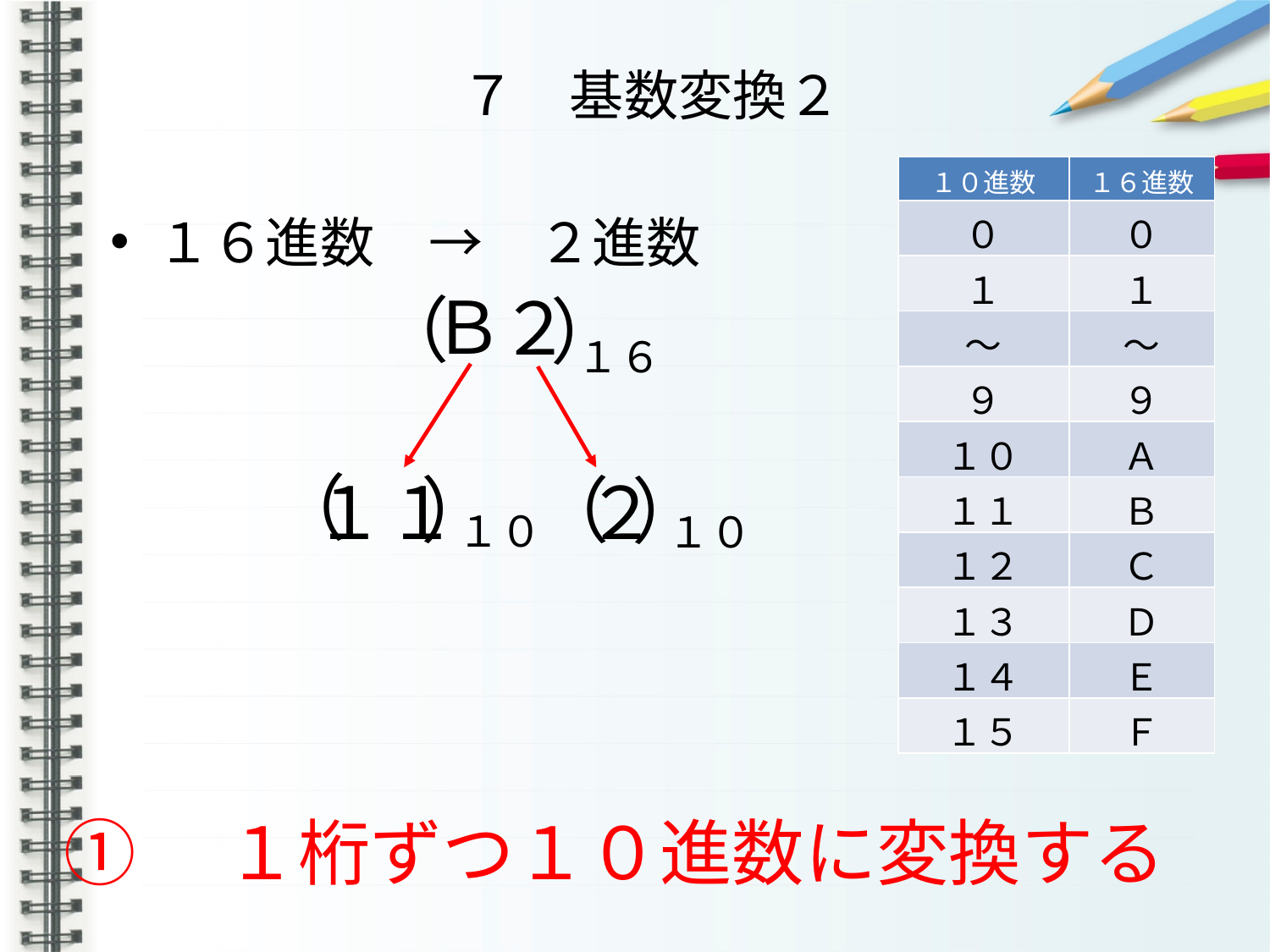

# ７　基数変換２
| １０進数 | １６進数 |
| --- | --- |
| ０ | ０ |
| １ | １ |
| ～ | ～ |
| ９ | ９ |
| １０ | Ａ |
| １１ | Ｂ |
| １２ | Ｃ |
| １３ | Ｄ |
| １４ | Ｅ |
| １５ | Ｆ |
１６進数　→　２進数
Ｂ
２
（
）
１６
（
）
（
）
１１
２
１０
１０
①　１桁ずつ１０進数に変換する